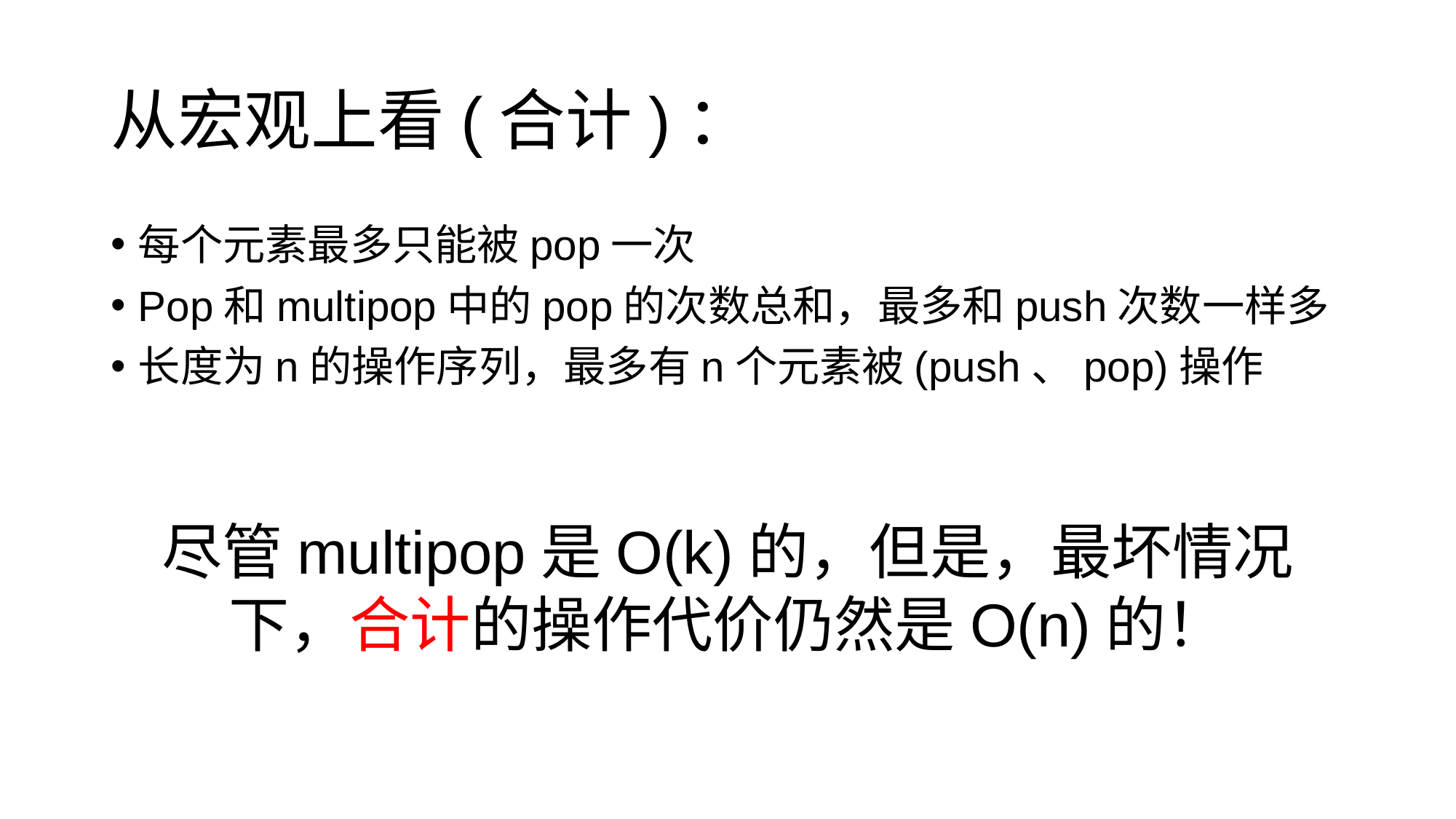

# 从宏观上看(合计)：
每个元素最多只能被pop一次
Pop和multipop中的pop的次数总和，最多和push次数一样多
长度为n的操作序列，最多有n个元素被(push、pop)操作

尽管multipop是O(k)的，但是，最坏情况下，合计的操作代价仍然是O(n)的！